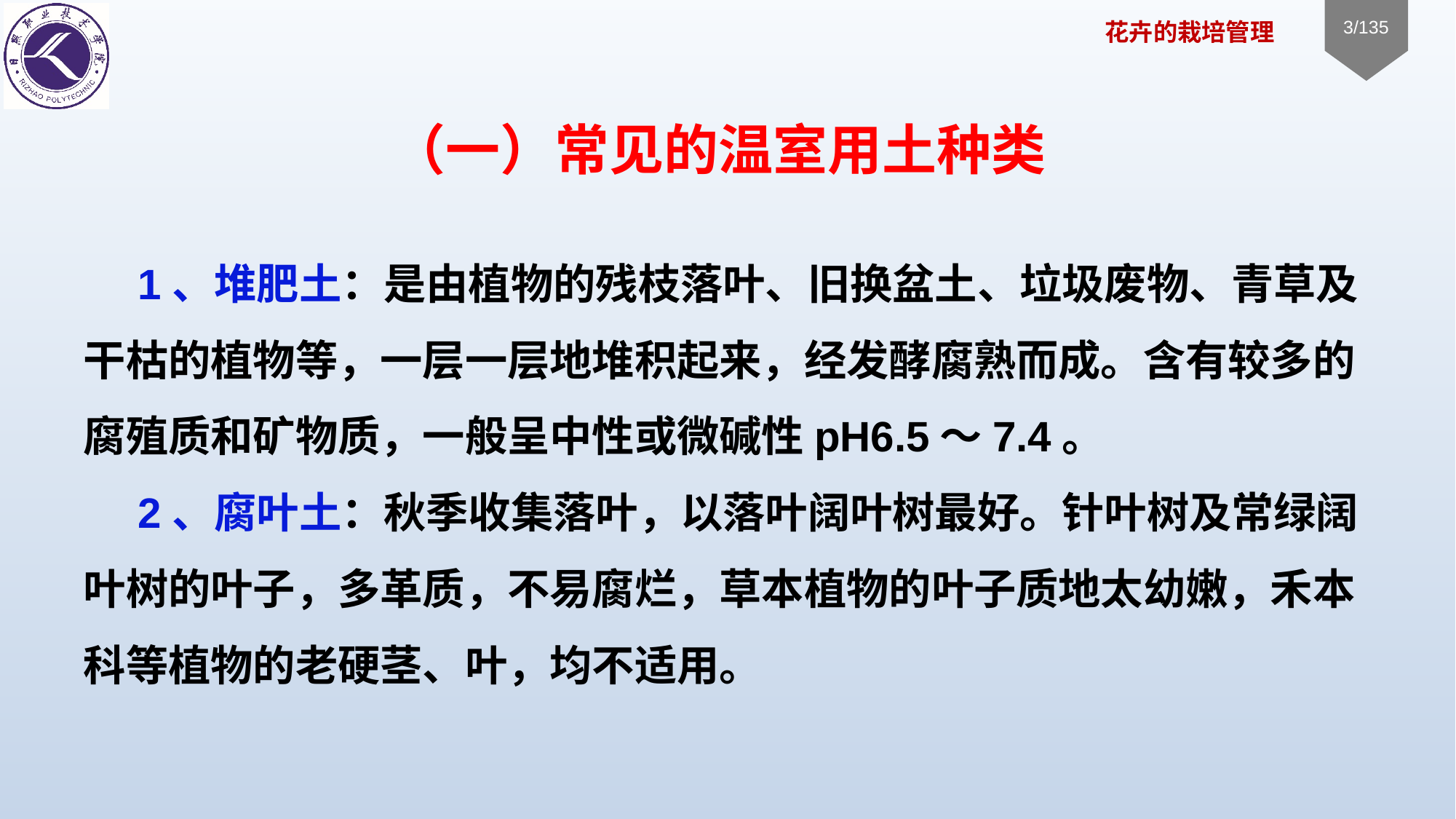

# （一）常见的温室用土种类
1、堆肥土：是由植物的残枝落叶、旧换盆土、垃圾废物、青草及干枯的植物等，一层一层地堆积起来，经发酵腐熟而成。含有较多的腐殖质和矿物质，一般呈中性或微碱性pH6.5～7.4。
2、腐叶土：秋季收集落叶，以落叶阔叶树最好。针叶树及常绿阔叶树的叶子，多革质，不易腐烂，草本植物的叶子质地太幼嫩，禾本科等植物的老硬茎、叶，均不适用。